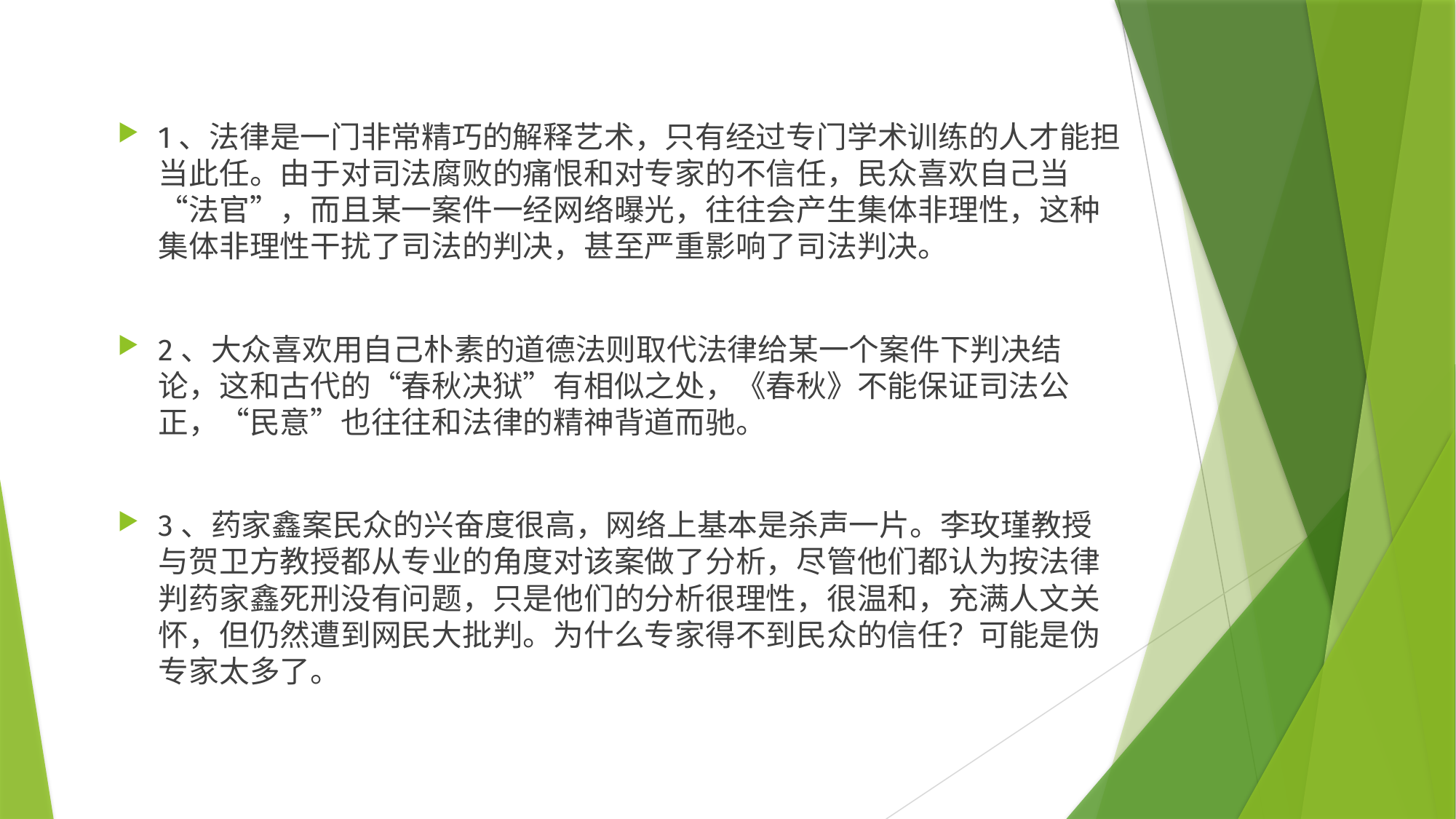

1、法律是一门非常精巧的解释艺术，只有经过专门学术训练的人才能担当此任。由于对司法腐败的痛恨和对专家的不信任，民众喜欢自己当“法官”，而且某一案件一经网络曝光，往往会产生集体非理性，这种集体非理性干扰了司法的判决，甚至严重影响了司法判决。

2、大众喜欢用自己朴素的道德法则取代法律给某一个案件下判决结论，这和古代的“春秋决狱”有相似之处，《春秋》不能保证司法公正，“民意”也往往和法律的精神背道而驰。

3、药家鑫案民众的兴奋度很高，网络上基本是杀声一片。李玫瑾教授与贺卫方教授都从专业的角度对该案做了分析，尽管他们都认为按法律判药家鑫死刑没有问题，只是他们的分析很理性，很温和，充满人文关怀，但仍然遭到网民大批判。为什么专家得不到民众的信任？可能是伪专家太多了。